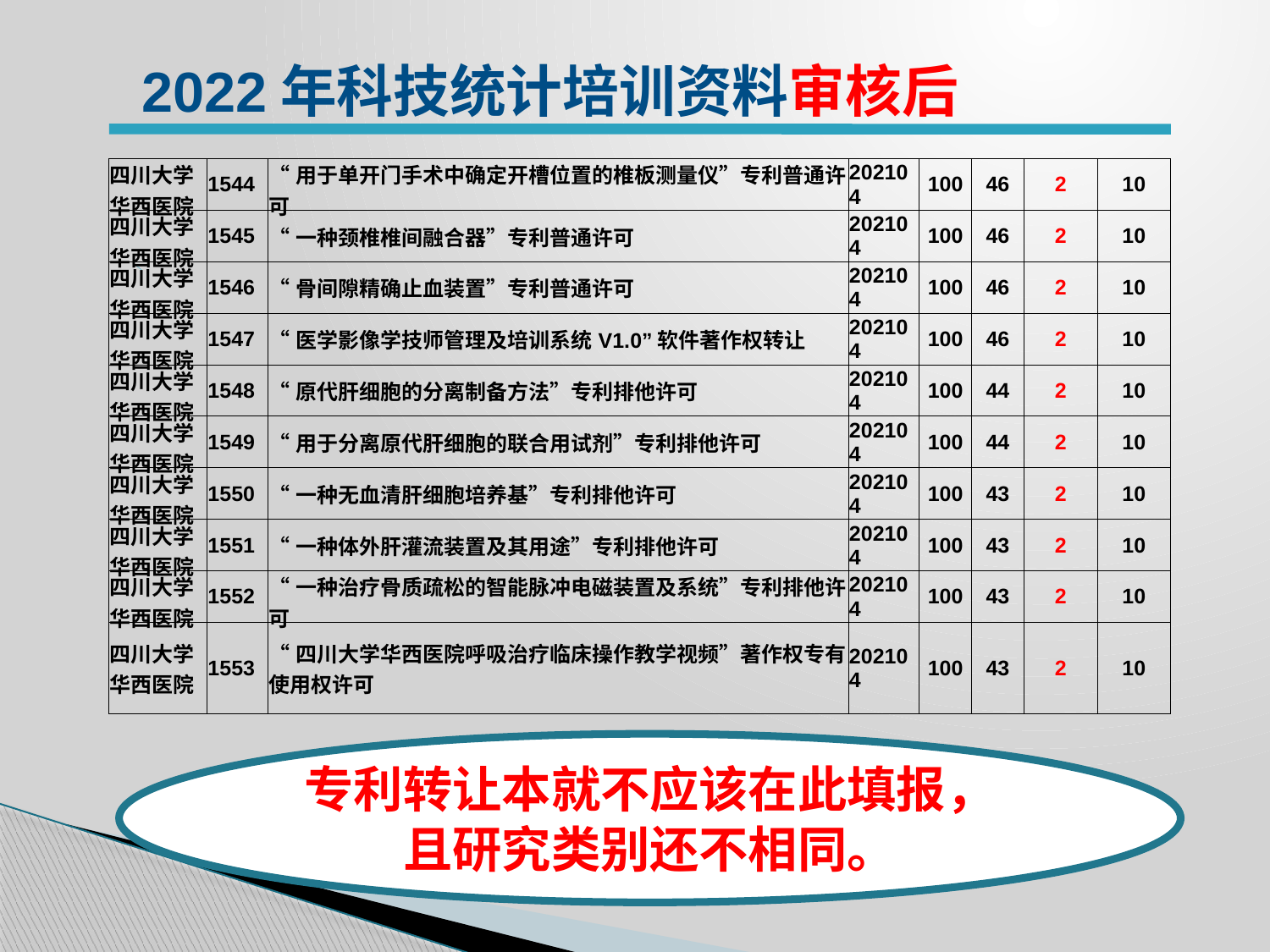

2022年科技统计培训资料审核后
| 四川大学华西医院 | 1544 | “用于单开门手术中确定开槽位置的椎板测量仪”专利普通许可 | 202104 | 100 | 46 | 2 | 10 |
| --- | --- | --- | --- | --- | --- | --- | --- |
| 四川大学华西医院 | 1545 | “一种颈椎椎间融合器”专利普通许可 | 202104 | 100 | 46 | 2 | 10 |
| 四川大学华西医院 | 1546 | “骨间隙精确止血装置”专利普通许可 | 202104 | 100 | 46 | 2 | 10 |
| 四川大学华西医院 | 1547 | “医学影像学技师管理及培训系统V1.0”软件著作权转让 | 202104 | 100 | 46 | 2 | 10 |
| 四川大学华西医院 | 1548 | “原代肝细胞的分离制备方法”专利排他许可 | 202104 | 100 | 44 | 2 | 10 |
| 四川大学华西医院 | 1549 | “用于分离原代肝细胞的联合用试剂”专利排他许可 | 202104 | 100 | 44 | 2 | 10 |
| 四川大学华西医院 | 1550 | “一种无血清肝细胞培养基”专利排他许可 | 202104 | 100 | 43 | 2 | 10 |
| 四川大学华西医院 | 1551 | “一种体外肝灌流装置及其用途”专利排他许可 | 202104 | 100 | 43 | 2 | 10 |
| 四川大学华西医院 | 1552 | “一种治疗骨质疏松的智能脉冲电磁装置及系统”专利排他许可 | 202104 | 100 | 43 | 2 | 10 |
| 四川大学华西医院 | 1553 | “四川大学华西医院呼吸治疗临床操作教学视频”著作权专有使用权许可 | 202104 | 100 | 43 | 2 | 10 |
专利转让本就不应该在此填报，且研究类别还不相同。